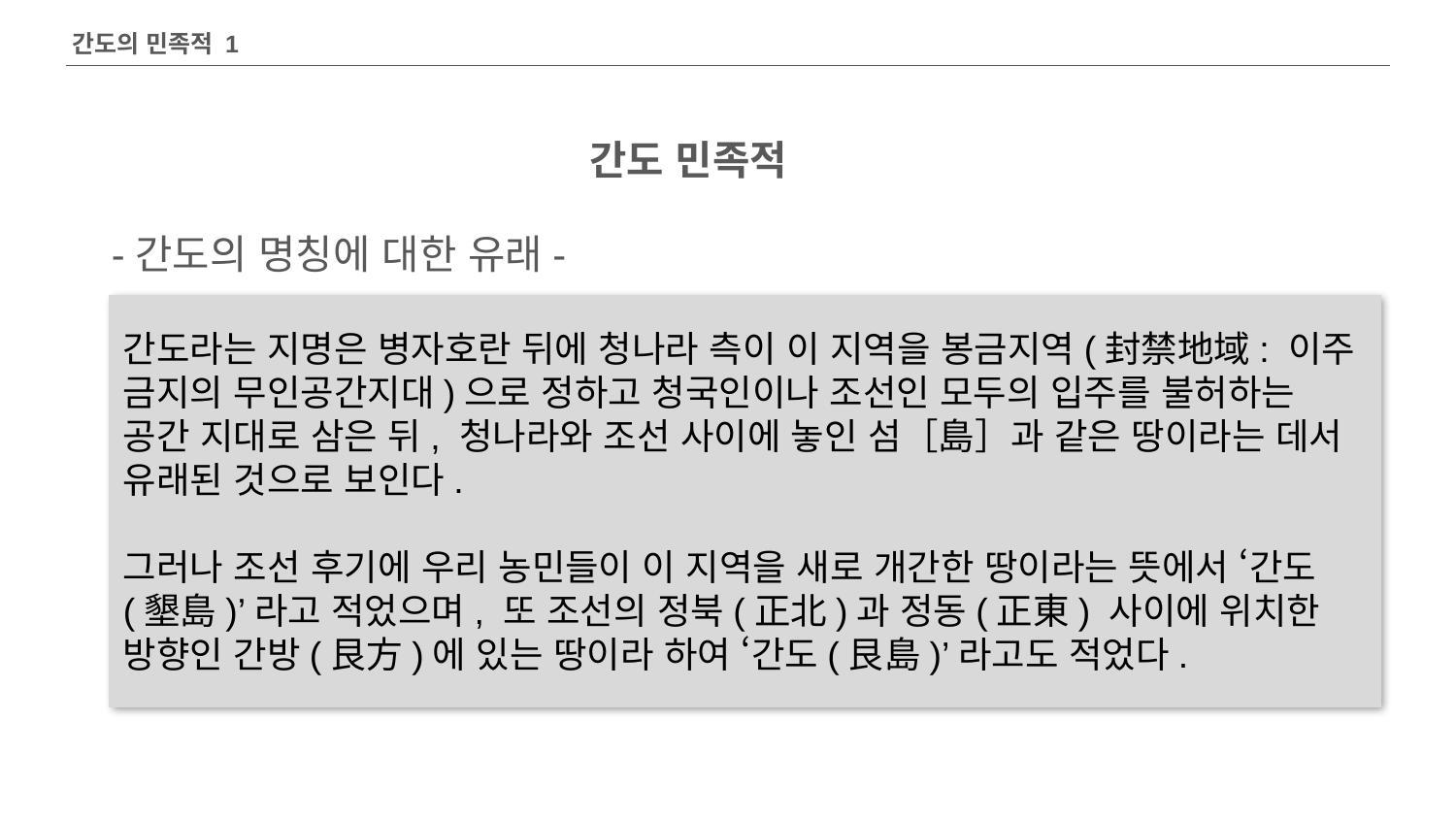

간도의 민족적 1
간도 민족적
-간도의 명칭에 대한 유래-
간도라는 지명은 병자호란 뒤에 청나라 측이 이 지역을 봉금지역(封禁地域: 이주 금지의 무인공간지대)으로 정하고 청국인이나 조선인 모두의 입주를 불허하는 공간 지대로 삼은 뒤, 청나라와 조선 사이에 놓인 섬［島］과 같은 땅이라는 데서 유래된 것으로 보인다.

그러나 조선 후기에 우리 농민들이 이 지역을 새로 개간한 땅이라는 뜻에서 ‘간도(墾島)’라고 적었으며, 또 조선의 정북(正北)과 정동(正東) 사이에 위치한 방향인 간방(艮方)에 있는 땅이라 하여 ‘간도(艮島)’라고도 적었다.